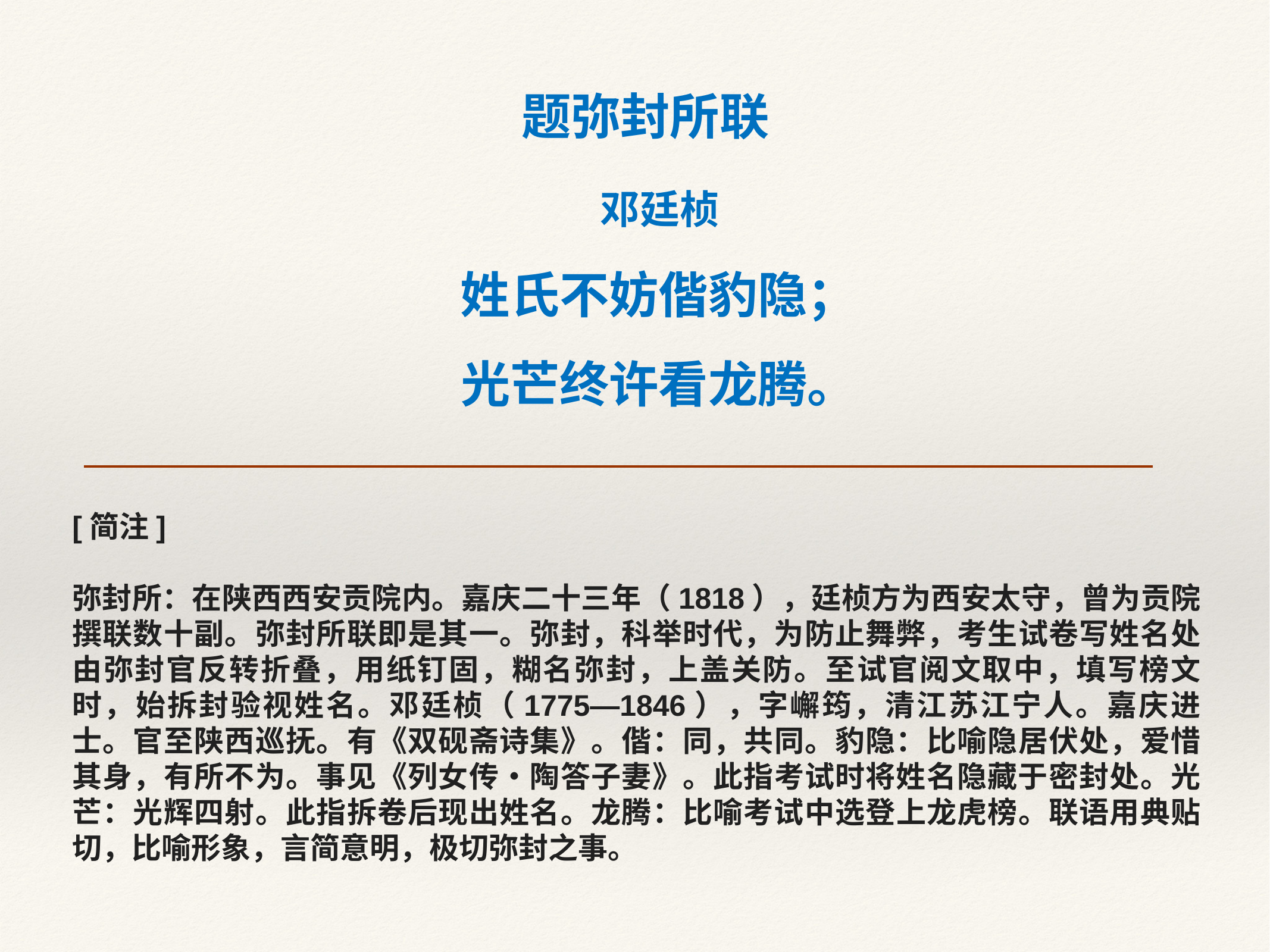

题弥封所联
邓廷桢
姓氏不妨偕豹隐；
光芒终许看龙腾。

[简注]

弥封所：在陕西西安贡院内。嘉庆二十三年（1818），廷桢方为西安太守，曾为贡院撰联数十副。弥封所联即是其一。弥封，科举时代，为防止舞弊，考生试卷写姓名处由弥封官反转折叠，用纸钉固，糊名弥封，上盖关防。至试官阅文取中，填写榜文时，始拆封验视姓名。邓廷桢（1775—1846），字嶰筠，清江苏江宁人。嘉庆进士。官至陕西巡抚。有《双砚斋诗集》。偕：同，共同。豹隐：比喻隐居伏处，爱惜其身，有所不为。事见《列女传•陶答子妻》。此指考试时将姓名隐藏于密封处。光芒：光辉四射。此指拆卷后现出姓名。龙腾：比喻考试中选登上龙虎榜。联语用典贴切，比喻形象，言简意明，极切弥封之事。